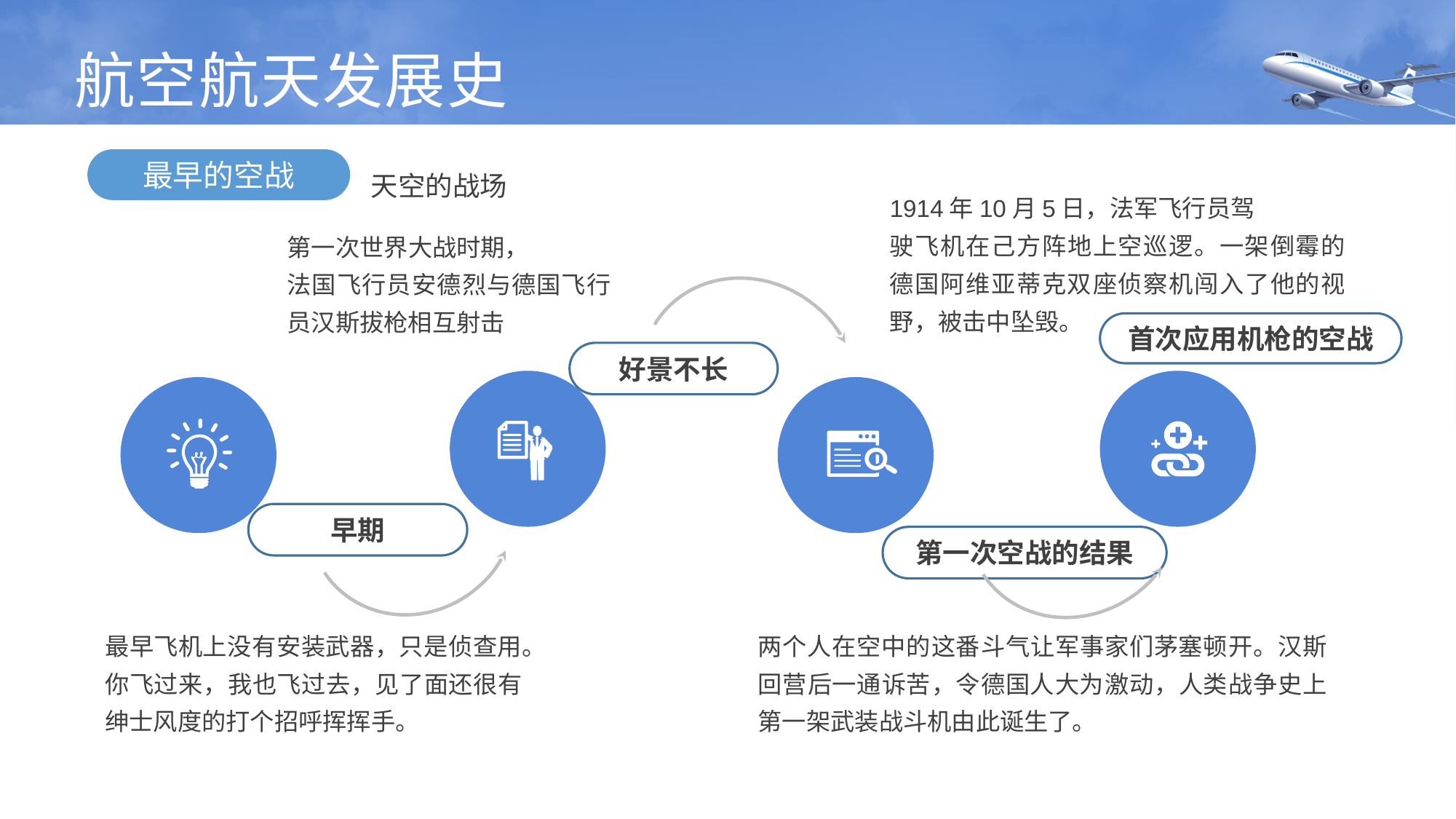

# 航空航天发展史
最早的空战
天空的战场
1914年10月5日，法军飞行员驾
驶飞机在己方阵地上空巡逻。一架倒霉的德国阿维亚蒂克双座侦察机闯入了他的视野，被击中坠毁。
第一次世界大战时期，
法国飞行员安德烈与德国飞行员汉斯拔枪相互射击

首次应用机枪的空战
好景不长

早期
第一次空战的结果
最早飞机上没有安装武器，只是侦查用。你飞过来，我也飞过去，见了面还很有绅士风度的打个招呼挥挥手。
两个人在空中的这番斗气让军事家们茅塞顿开。汉斯回营后一通诉苦，令德国人大为激动，人类战争史上第一架武装战斗机由此诞生了。